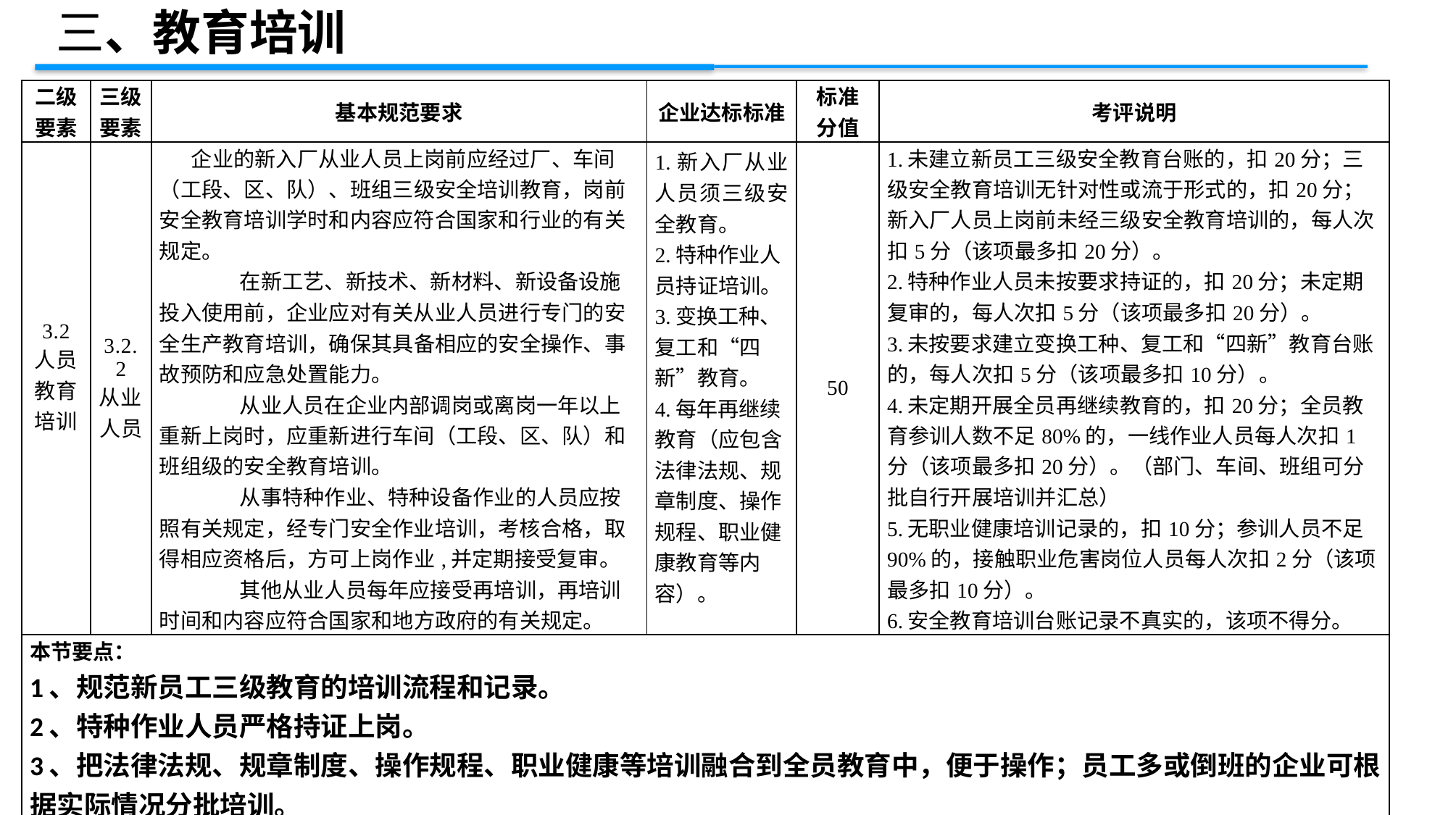

三、教育培训

| 二级 要素 | 三级 要素 | 基本规范要求 | 企业达标标准 | 标准 分值 | 考评说明 |
| --- | --- | --- | --- | --- | --- |
| 3.2 人员教育培训 | 3.2.2 从业人员 | 企业的新入厂从业人员上岗前应经过厂、车间（工段、区、队）、班组三级安全培训教育，岗前安全教育培训学时和内容应符合国家和行业的有关规定。   在新工艺、新技术、新材料、新设备设施投入使用前，企业应对有关从业人员进行专门的安全生产教育培训，确保其具备相应的安全操作、事故预防和应急处置能力。   从业人员在企业内部调岗或离岗一年以上重新上岗时，应重新进行车间（工段、区、队）和班组级的安全教育培训。   从事特种作业、特种设备作业的人员应按照有关规定，经专门安全作业培训，考核合格，取得相应资格后，方可上岗作业,并定期接受复审。   其他从业人员每年应接受再培训，再培训时间和内容应符合国家和地方政府的有关规定。 | 1.新入厂从业人员须三级安全教育。 2.特种作业人员持证培训。 3.变换工种、复工和“四新”教育。 4.每年再继续教育（应包含法律法规、规章制度、操作规程、职业健康教育等内容）。 | 50 | 1.未建立新员工三级安全教育台账的，扣20分；三级安全教育培训无针对性或流于形式的，扣20分；新入厂人员上岗前未经三级安全教育培训的，每人次扣5分（该项最多扣20分）。 2.特种作业人员未按要求持证的，扣20分；未定期复审的，每人次扣5分（该项最多扣20分）。 3.未按要求建立变换工种、复工和“四新”教育台账的，每人次扣5分（该项最多扣10分）。 4.未定期开展全员再继续教育的，扣20分；全员教育参训人数不足80%的，一线作业人员每人次扣1分（该项最多扣20分）。（部门、车间、班组可分批自行开展培训并汇总） 5.无职业健康培训记录的，扣10分；参训人员不足90%的，接触职业危害岗位人员每人次扣2分（该项最多扣10分）。 6.安全教育培训台账记录不真实的，该项不得分。 |
| 本节要点： 1、规范新员工三级教育的培训流程和记录。 2、特种作业人员严格持证上岗。 3、把法律法规、规章制度、操作规程、职业健康等培训融合到全员教育中，便于操作；员工多或倒班的企业可根据实际情况分批培训。 4、培训记录保持真实性（真实的照片、签到、培训资料等）。 5、注意单项扣分不要超过允许扣分的上限。 |  |  |  |  |  |